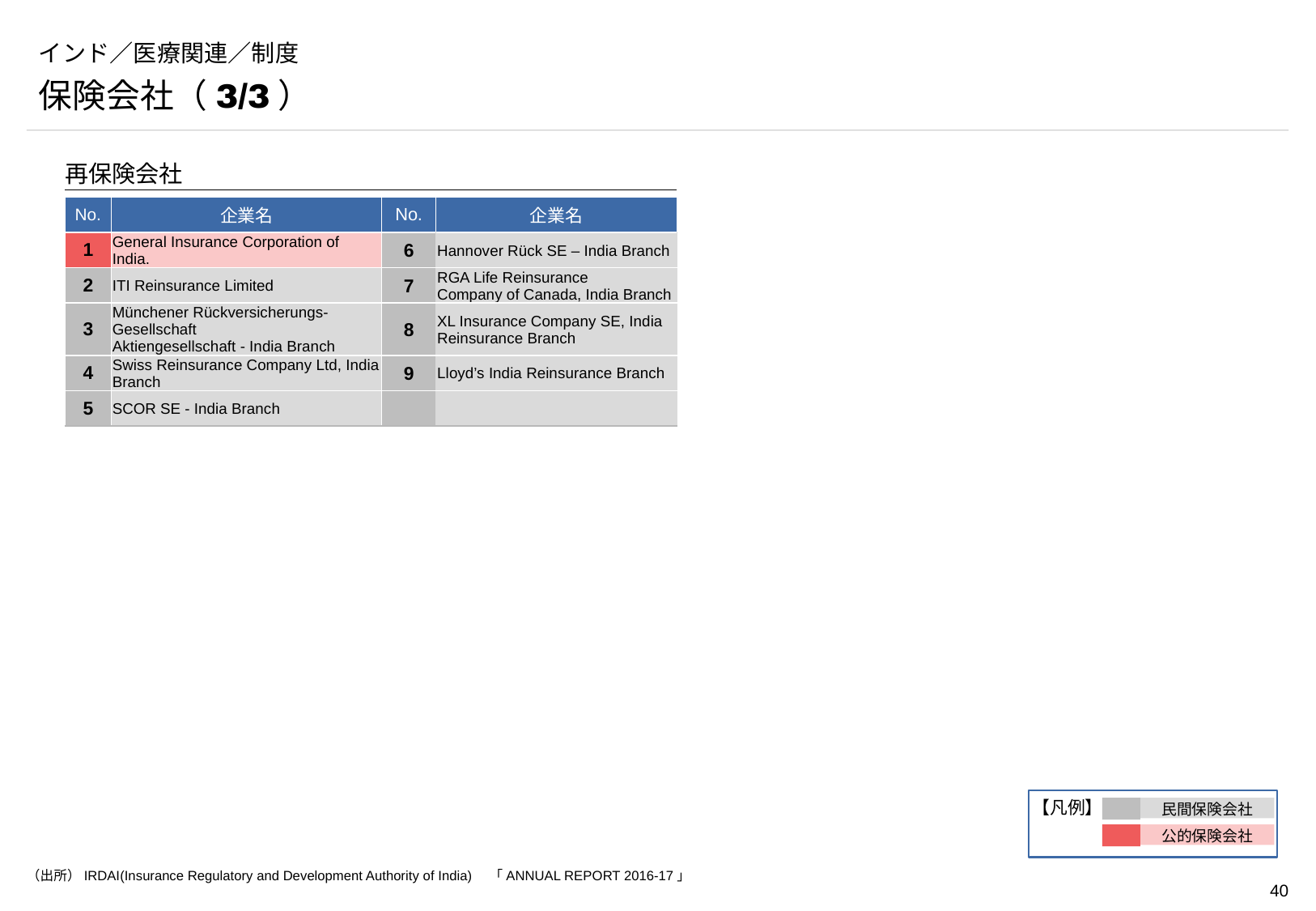

# インド／医療関連／制度
保険会社（3/3）
再保険会社
| No. | 企業名 | No. | 企業名 |
| --- | --- | --- | --- |
| 1 | General Insurance Corporation of India. | 6 | Hannover Rück SE – India Branch |
| 2 | ITI Reinsurance Limited | 7 | RGA Life Reinsurance Company of Canada, India Branch |
| 3 | Münchener Rückversicherungs-Gesellschaft Aktiengesellschaft - India Branch | 8 | XL Insurance Company SE, India Reinsurance Branch |
| 4 | Swiss Reinsurance Company Ltd, India Branch | 9 | Lloyd’s India Reinsurance Branch |
| 5 | SCOR SE - India Branch |  |  |
【凡例】

民間保険会社

公的保険会社
（出所）IRDAI(Insurance Regulatory and Development Authority of India)　「ANNUAL REPORT 2016-17」